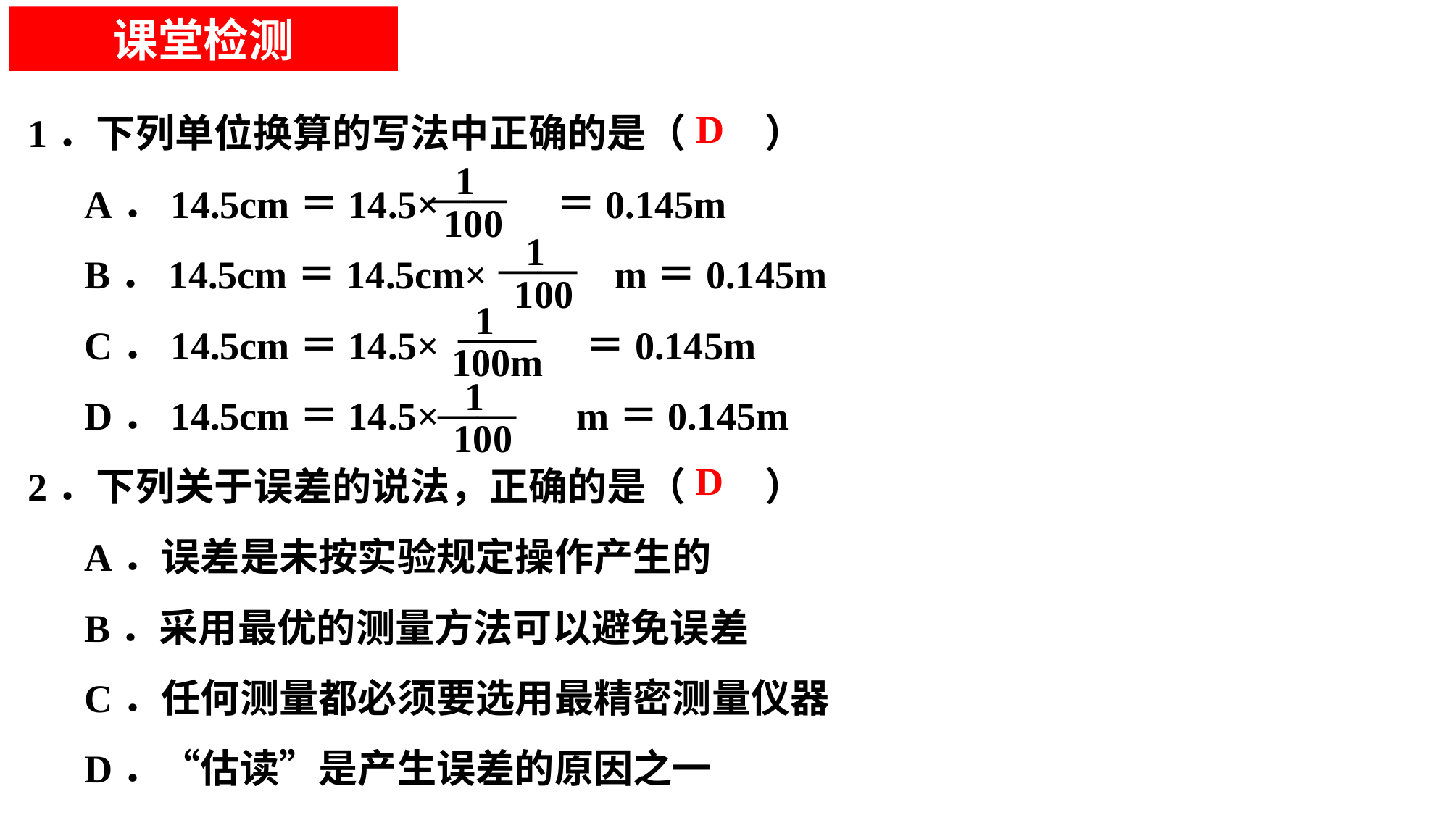

课堂检测
1．下列单位换算的写法中正确的是（　　）
A．14.5cm＝14.5×           ＝0.145m
B．14.5cm＝14.5cm×             m＝0.145m
C．14.5cm＝14.5×              ＝0.145m
D．14.5cm＝14.5×              m＝0.145m
2．下列关于误差的说法，正确的是（　　）
A．误差是未按实验规定操作产生的
B．采用最优的测量方法可以避免误差
C．任何测量都必须要选用最精密测量仪器
D．“估读”是产生误差的原因之一
D
1
——
100
1
——
100
1
——
100m
1
——
100
D